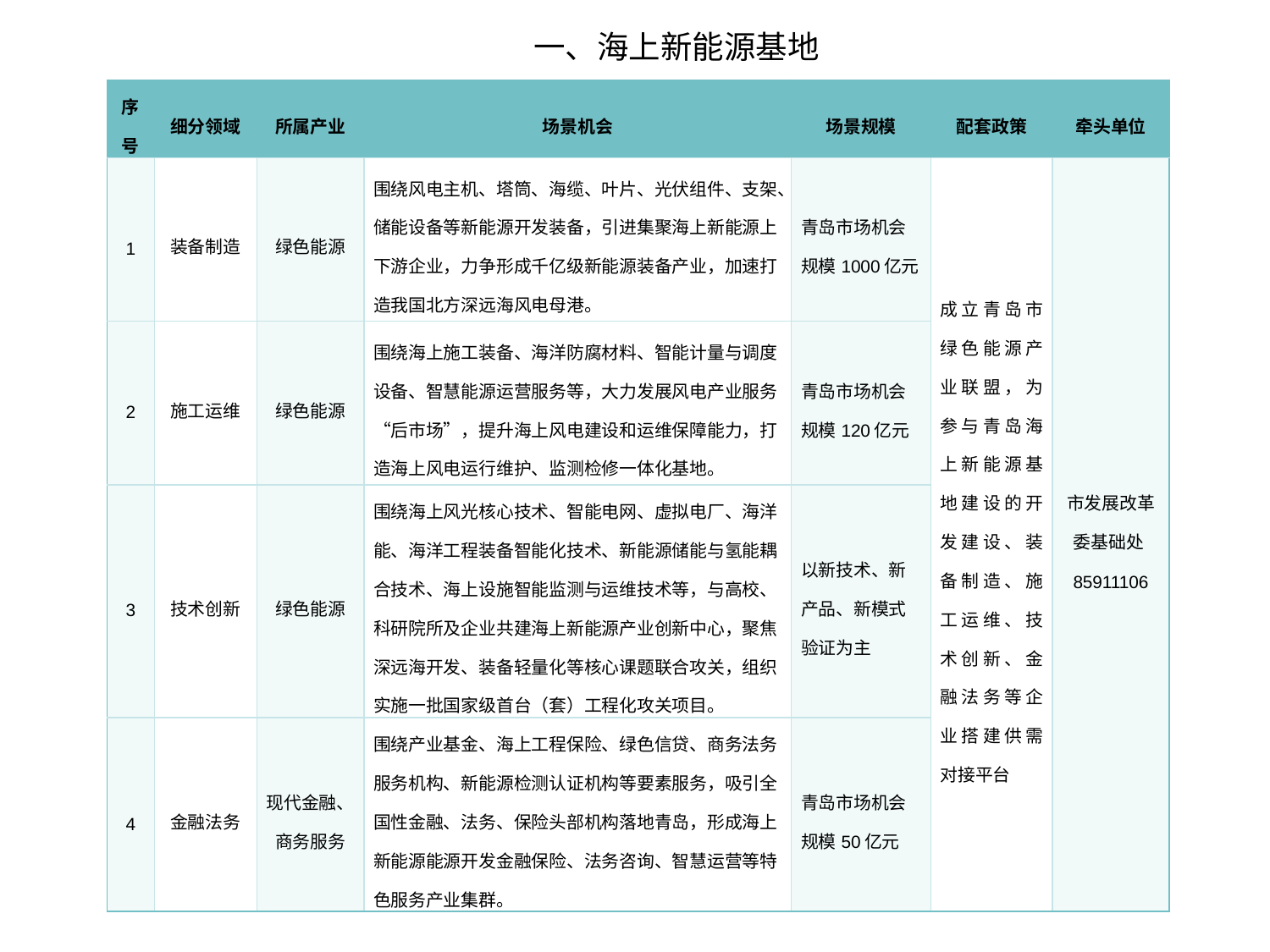

一、海上新能源基地
| 序号 | 细分领域 | 所属产业 | 场景机会 | 场景规模 | 配套政策 | 牵头单位 |
| --- | --- | --- | --- | --- | --- | --- |
| 1 | 装备制造 | 绿色能源 | 围绕风电主机、塔筒、海缆、叶片、光伏组件、支架、储能设备等新能源开发装备，引进集聚海上新能源上下游企业，力争形成千亿级新能源装备产业，加速打造我国北方深远海风电母港。 | 青岛市场机会规模1000亿元 | 成立青岛市绿色能源产业联盟，为参与青岛海上新能源基地建设的开发建设、装备制造、施工运维、技术创新、金融法务等企业搭建供需对接平台 | 市发展改革委基础处85911106 |
| 2 | 施工运维 | 绿色能源 | 围绕海上施工装备、海洋防腐材料、智能计量与调度设备、智慧能源运营服务等，大力发展风电产业服务“后市场”，提升海上风电建设和运维保障能力，打造海上风电运行维护、监测检修一体化基地。 | 青岛市场机会规模120亿元 |  |  |
| 3 | 技术创新 | 绿色能源 | 围绕海上风光核心技术、智能电网、虚拟电厂、海洋能、海洋工程装备智能化技术、新能源储能与氢能耦合技术、海上设施智能监测与运维技术等，与高校、科研院所及企业共建海上新能源产业创新中心，聚焦深远海开发、装备轻量化等核心课题联合攻关，组织实施一批国家级首台（套）工程化攻关项目。 | 以新技术、新产品、新模式验证为主 |  |  |
| 4 | 金融法务 | 现代金融、商务服务 | 围绕产业基金、海上工程保险、绿色信贷、商务法务服务机构、新能源检测认证机构等要素服务，吸引全国性金融、法务、保险头部机构落地青岛，形成海上新能源能源开发金融保险、法务咨询、智慧运营等特色服务产业集群。 | 青岛市场机会规模50亿元 |  |  |